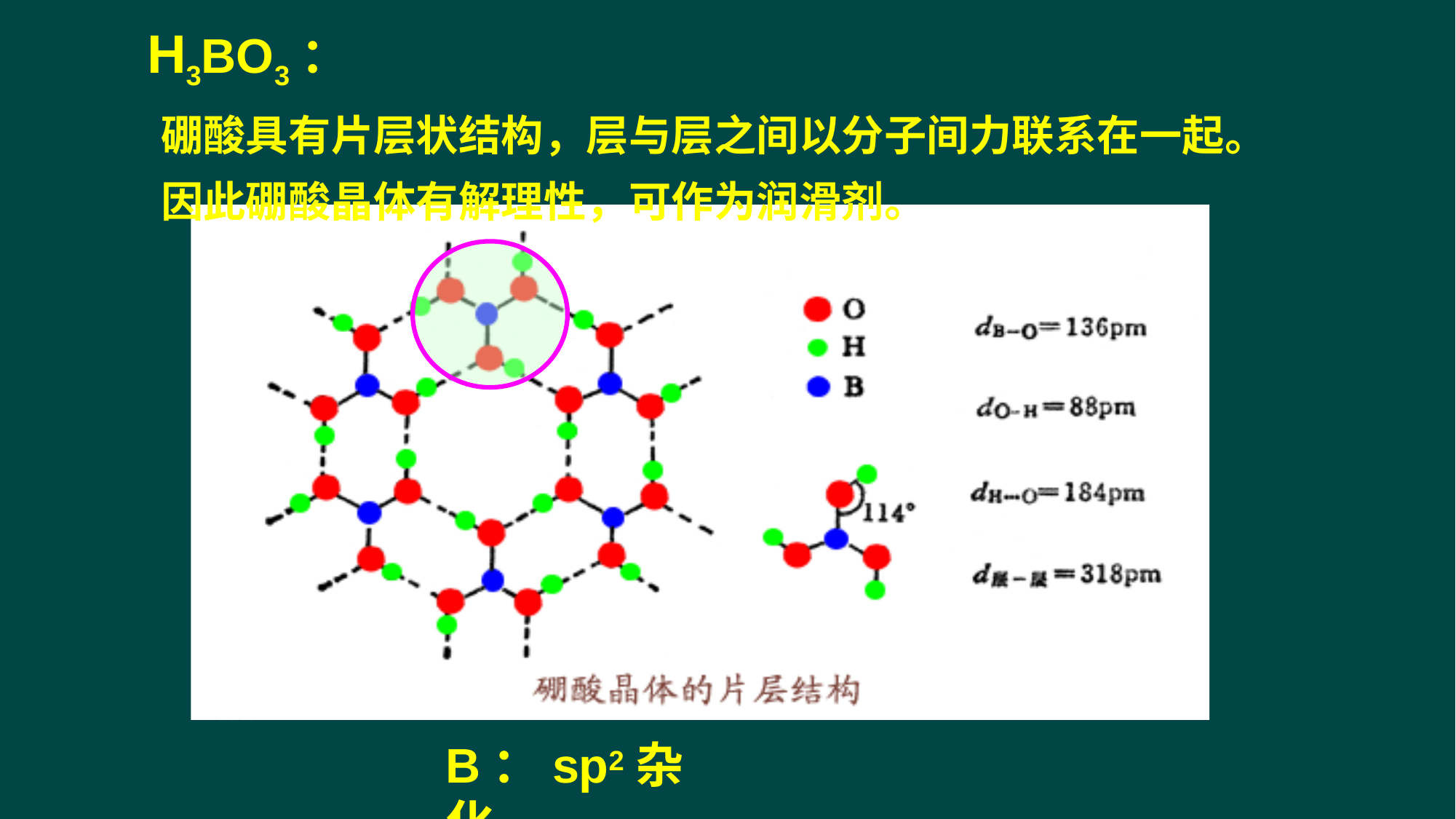

# H3BO3：
硼酸具有片层状结构，层与层之间以分子间力联系在一起。因此硼酸晶体有解理性，可作为润滑剂。

B：sp2杂化